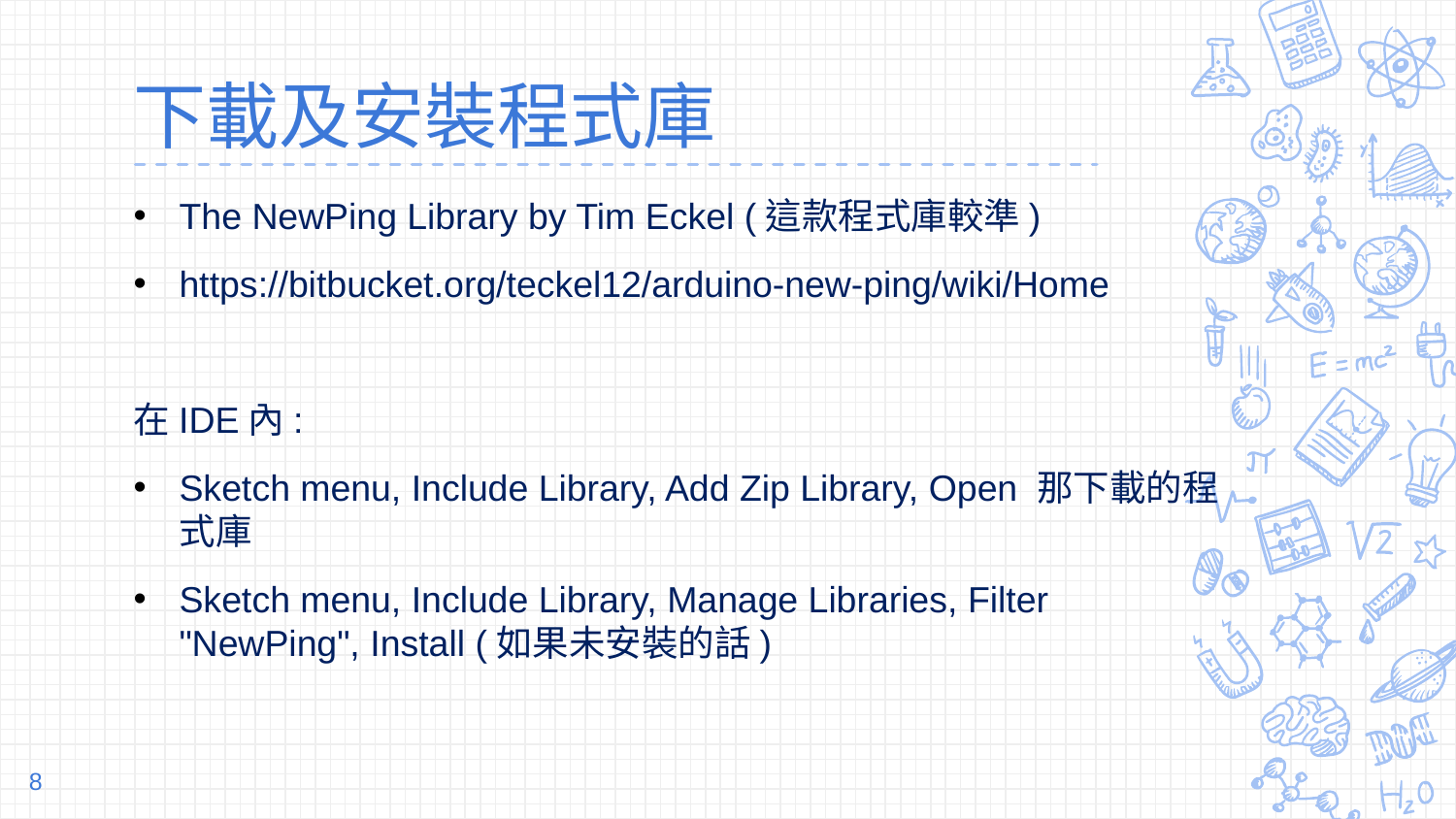

# 下載及安裝程式庫
The NewPing Library by Tim Eckel (這款程式庫較準)
https://bitbucket.org/teckel12/arduino-new-ping/wiki/Home

在IDE內:
Sketch menu, Include Library, Add Zip Library, Open 那下載的程式庫
Sketch menu, Include Library, Manage Libraries, Filter "NewPing", Install (如果未安裝的話)

8